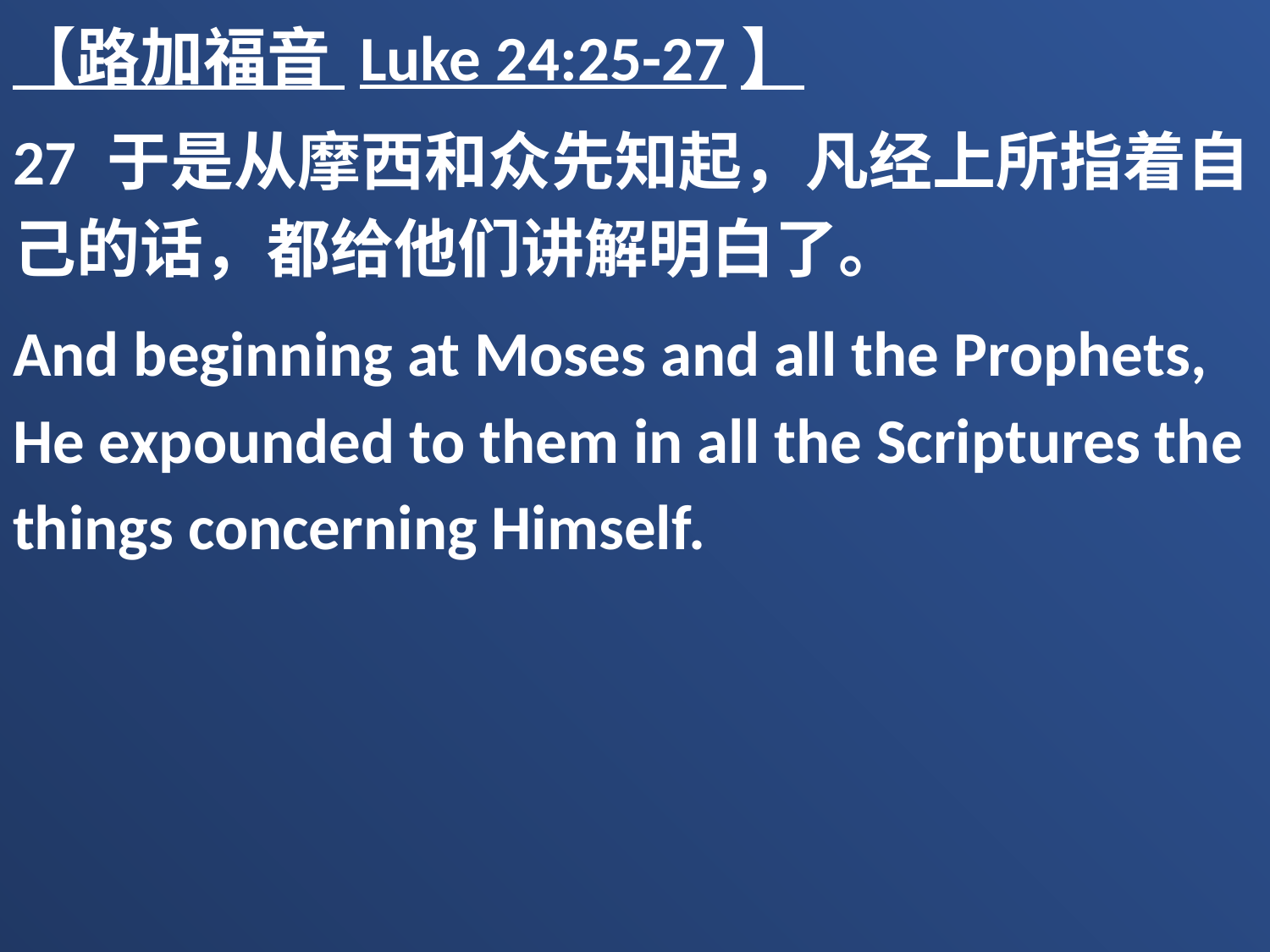

【路加福音 Luke 24:25-27】
27 于是从摩西和众先知起，凡经上所指着自己的话，都给他们讲解明白了。
And beginning at Moses and all the Prophets, He expounded to them in all the Scriptures the things concerning Himself.